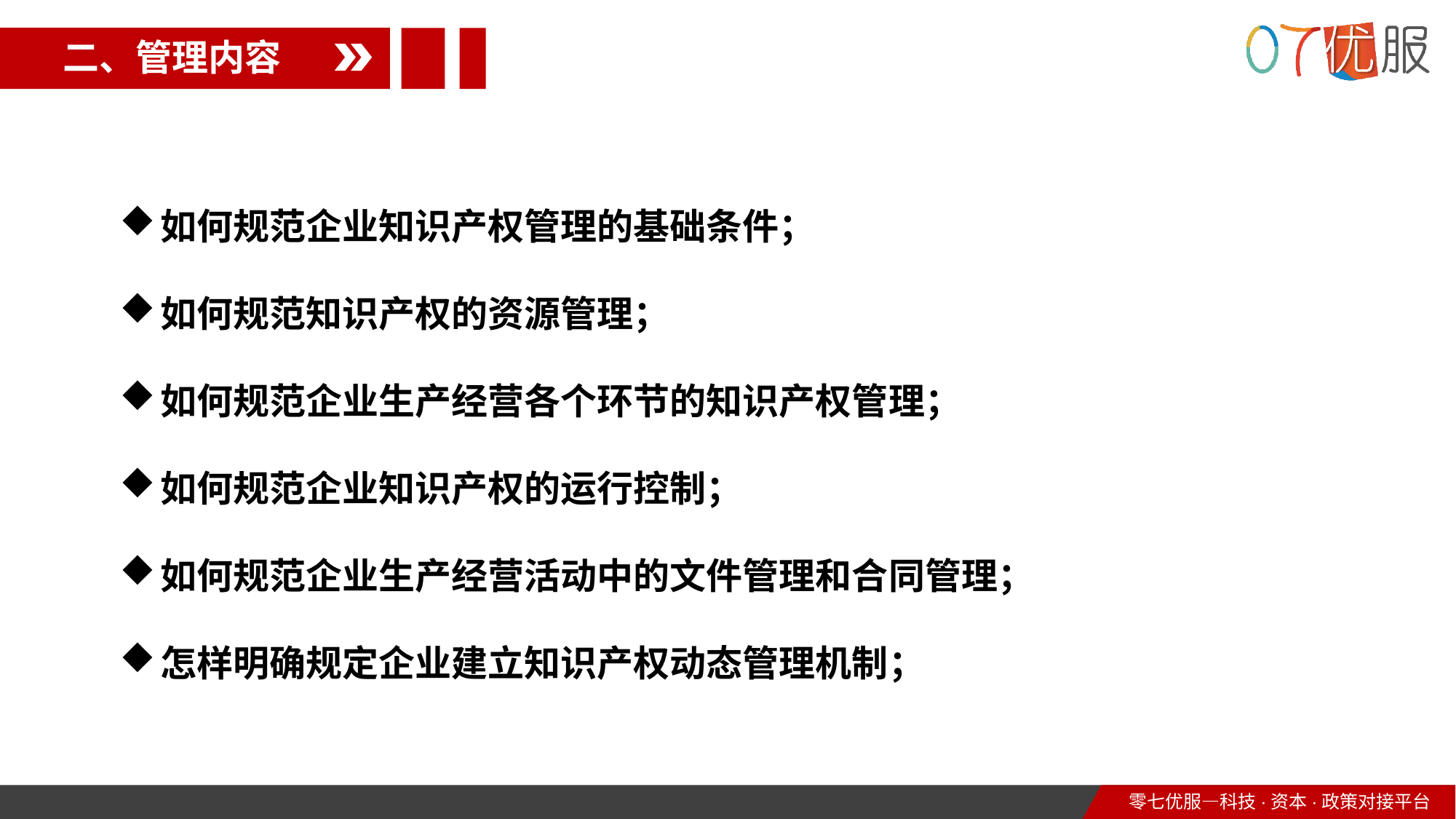

二、管理内容
如何规范企业知识产权管理的基础条件；
如何规范知识产权的资源管理；
如何规范企业生产经营各个环节的知识产权管理；
如何规范企业知识产权的运行控制；
如何规范企业生产经营活动中的文件管理和合同管理；
怎样明确规定企业建立知识产权动态管理机制；